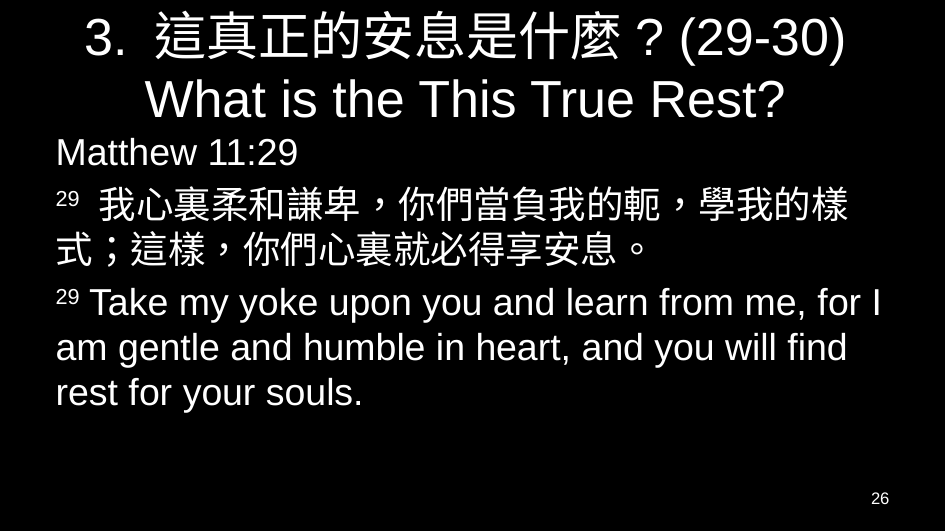

# 3. 這真正的安息是什麼? (29-30) What is the This True Rest?
Matthew 11:29
29 我心裏柔和謙卑，你們當負我的軛，學我的樣式；這樣，你們心裏就必得享安息。
29 Take my yoke upon you and learn from me, for I am gentle and humble in heart, and you will find rest for your souls.
26